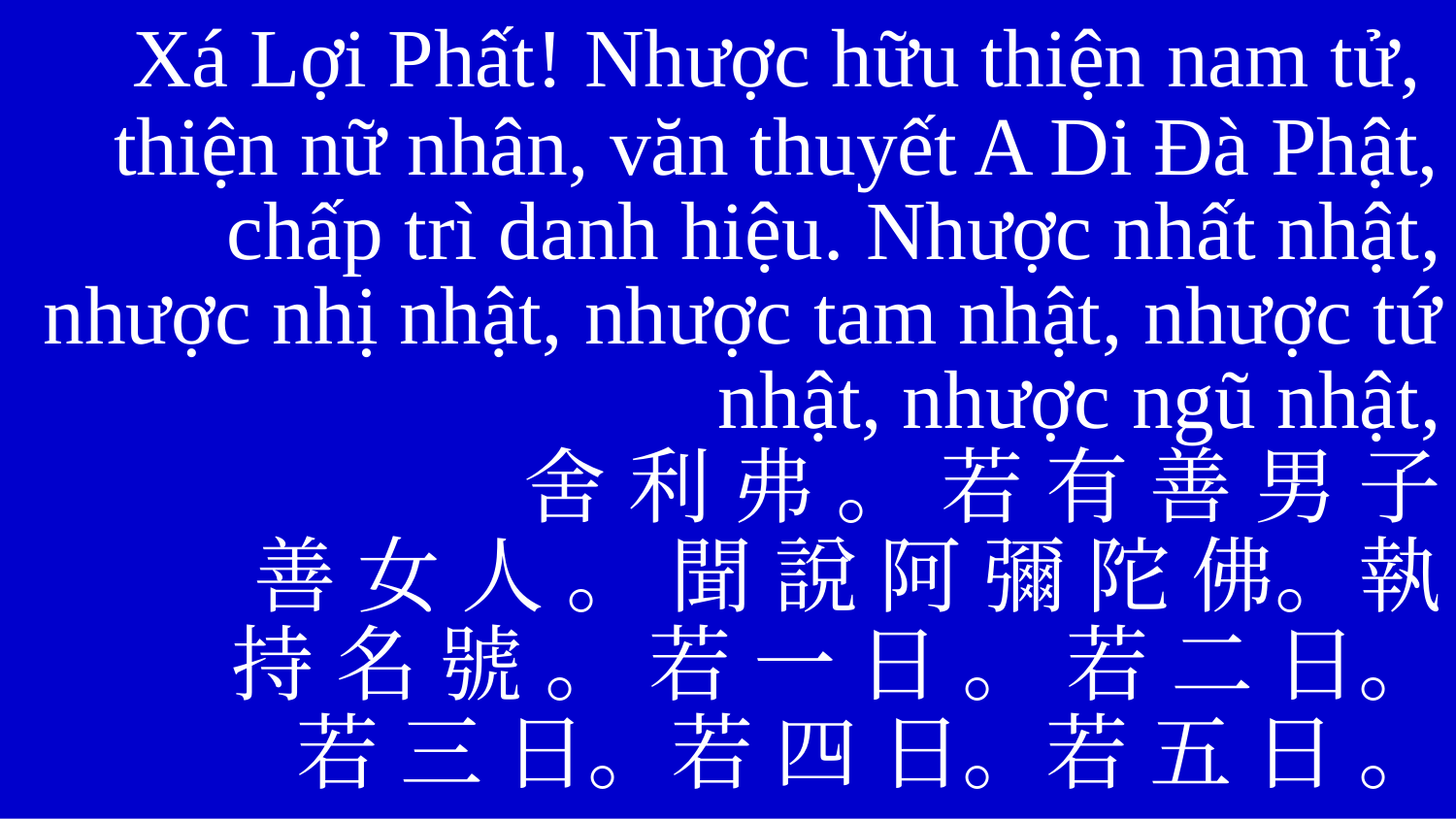

Xá Lợi Phất! Nhược hữu thiện nam tử,
thiện nữ nhân, văn thuyết A Di Đà Phật, chấp trì danh hiệu. Nhược nhất nhật, nhược nhị nhật, nhược tam nhật, nhược tứ nhật, nhược ngũ nhật,
舍 利 弗 。 若 有 善 男 子
善 女 人 。 聞 說 阿 彌 陀 佛。執
持 名 號 。 若 一 日 。 若 二 日。
若 三 日。若 四 日。若 五 日 。